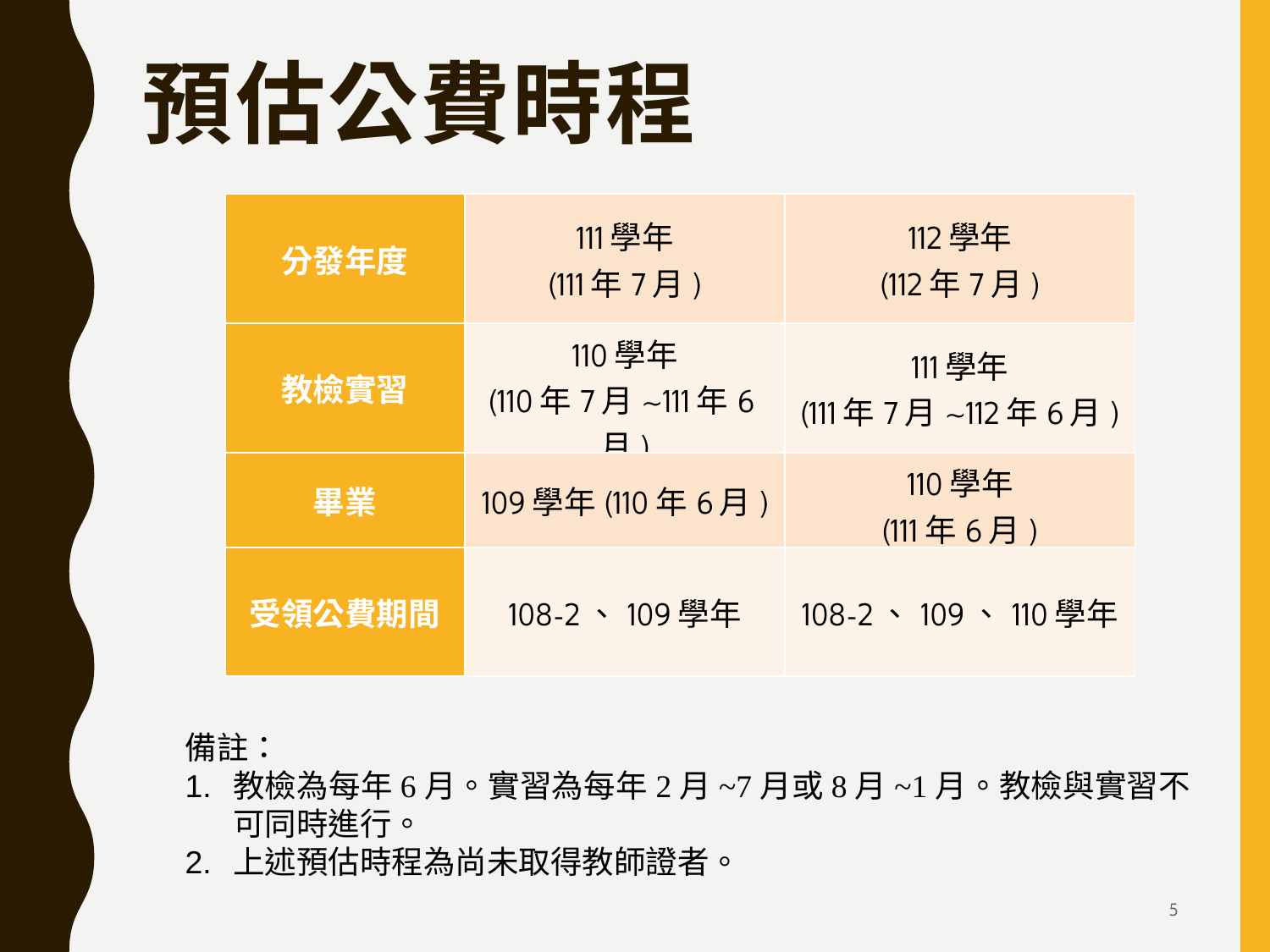

# 預估公費時程
| 分發年度 | 111學年 (111年7月) | 112學年 (112年7月) |
| --- | --- | --- |
| 教檢實習 | 110學年 (110年7月~111年6月) | 111學年 (111年7月~112年6月) |
| 畢業 | 109學年(110年6月) | 110學年 (111年6月) |
| 受領公費期間 | 108-2、109學年 | 108-2、109、110學年 |

備註：
教檢為每年6月。實習為每年2月~7月或8月~1月。教檢與實習不可同時進行。
上述預估時程為尚未取得教師證者。
5